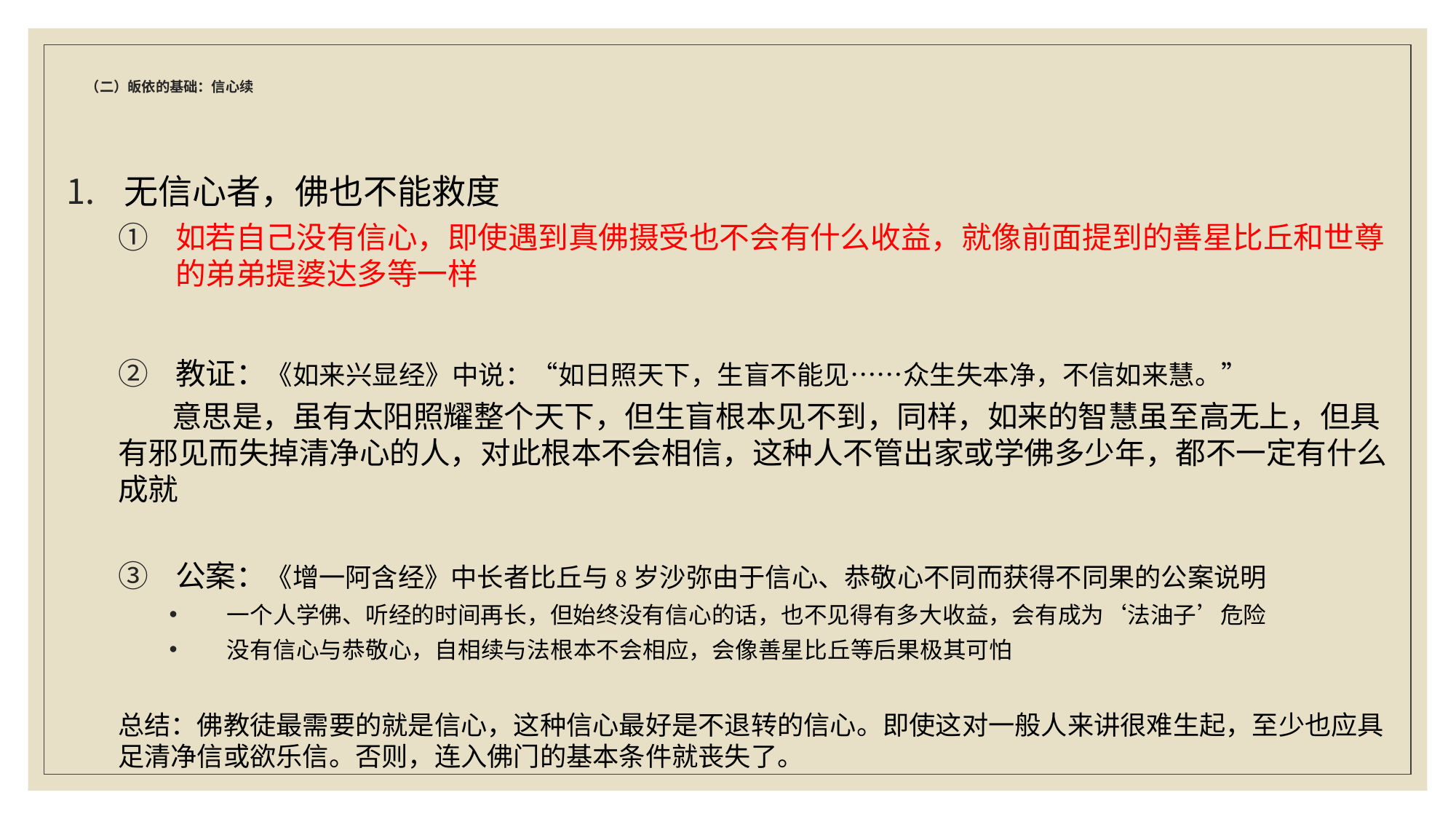

# （二）皈依的基础：信心续

无信心者，佛也不能救度
如若自己没有信心，即使遇到真佛摄受也不会有什么收益，就像前面提到的善星比丘和世尊的弟弟提婆达多等一样

教证：《如来兴显经》中说：“如日照天下，生盲不能见……众生失本净，不信如来慧。”
       意思是，虽有太阳照耀整个天下，但生盲根本见不到，同样，如来的智慧虽至高无上，但具有邪见而失掉清净心的人，对此根本不会相信，这种人不管出家或学佛多少年，都不一定有什么成就

公案：《增一阿含经》中长者比丘与8岁沙弥由于信心、恭敬心不同而获得不同果的公案说明
一个人学佛、听经的时间再长，但始终没有信心的话，也不见得有多大收益，会有成为‘法油子’危险
没有信心与恭敬心，自相续与法根本不会相应，会像善星比丘等后果极其可怕

总结：佛教徒最需要的就是信心，这种信心最好是不退转的信心。即使这对一般人来讲很难生起，至少也应具足清净信或欲乐信。否则，连入佛门的基本条件就丧失了。